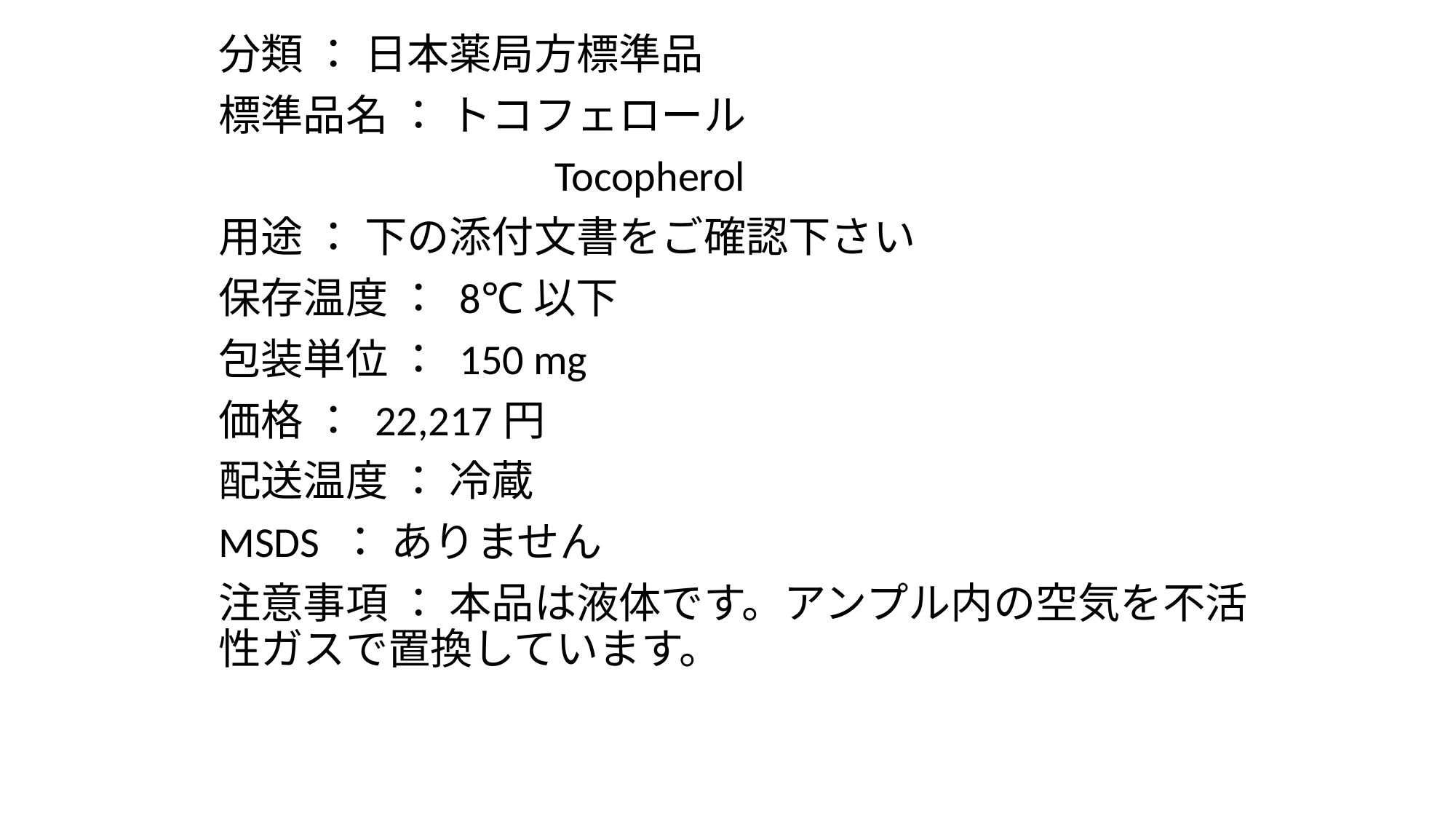

分類 ： 日本薬局方標準品
標準品名 ： トコフェロール
  　　　　　　　Tocopherol
用途 ： 下の添付文書をご確認下さい
保存温度 ： 8℃以下
包装単位 ： 150 mg
価格 ： 22,217円
配送温度 ： 冷蔵
MSDS ： ありません
注意事項 ： 本品は液体です。アンプル内の空気を不活性ガスで置換しています。

#